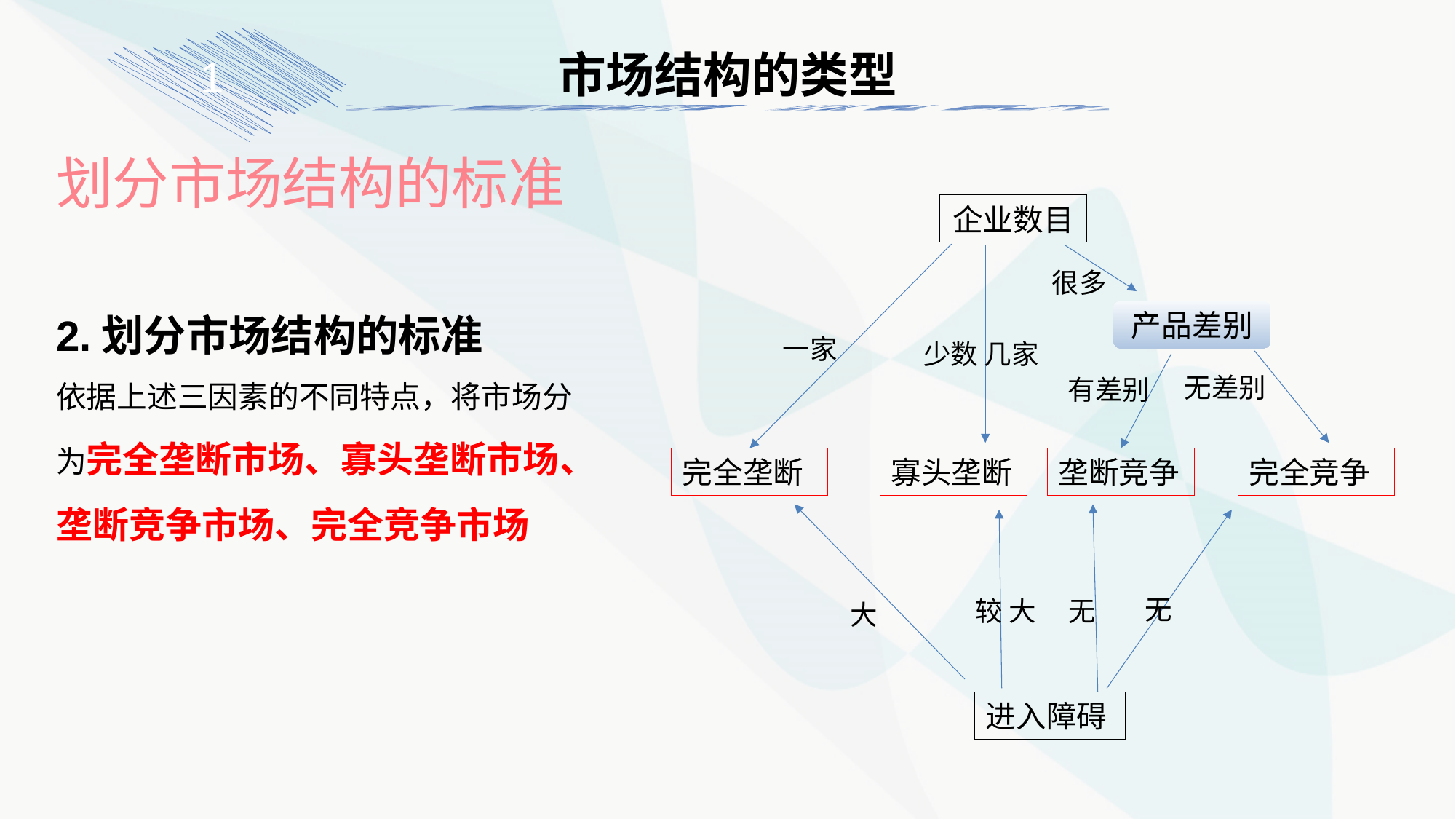

市场结构的类型
1
划分市场结构的标准

2.划分市场结构的标准
依据上述三因素的不同特点，将市场分为完全垄断市场、寡头垄断市场、垄断竞争市场、完全竞争市场

企业数目
很多
产品差别
一家
少数 几家
无差别
有差别
完全垄断
寡头垄断
垄断竞争
完全竞争
无
较 大
无
大
进入障碍